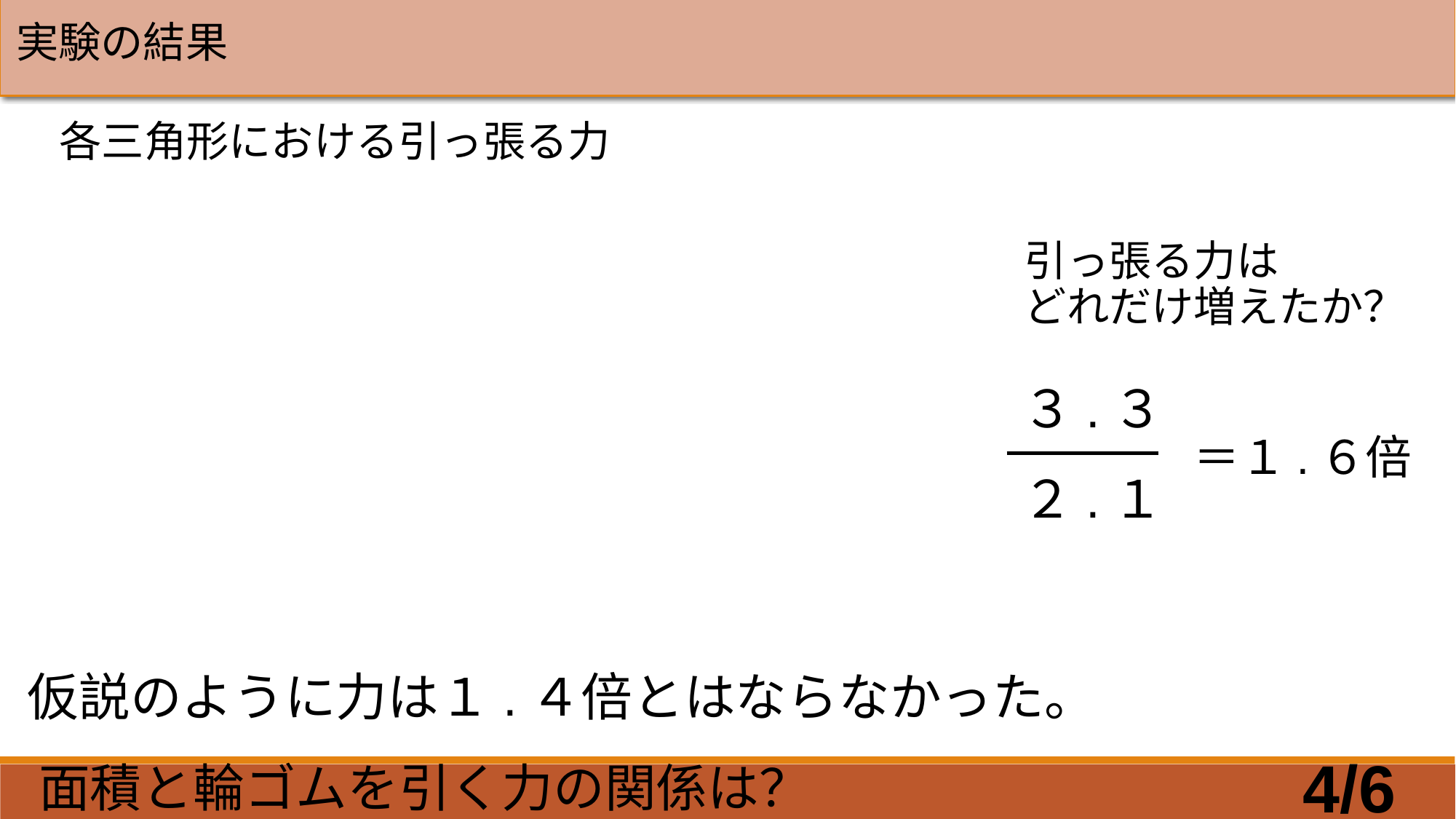

実験の結果
各三角形における引っ張る力
引っ張る力は
どれだけ増えたか？
３.３
＝１.６倍

２.１
仮説のように力は１.４倍とはならなかった。
4/6
面積と輪ゴムを引く力の関係は？